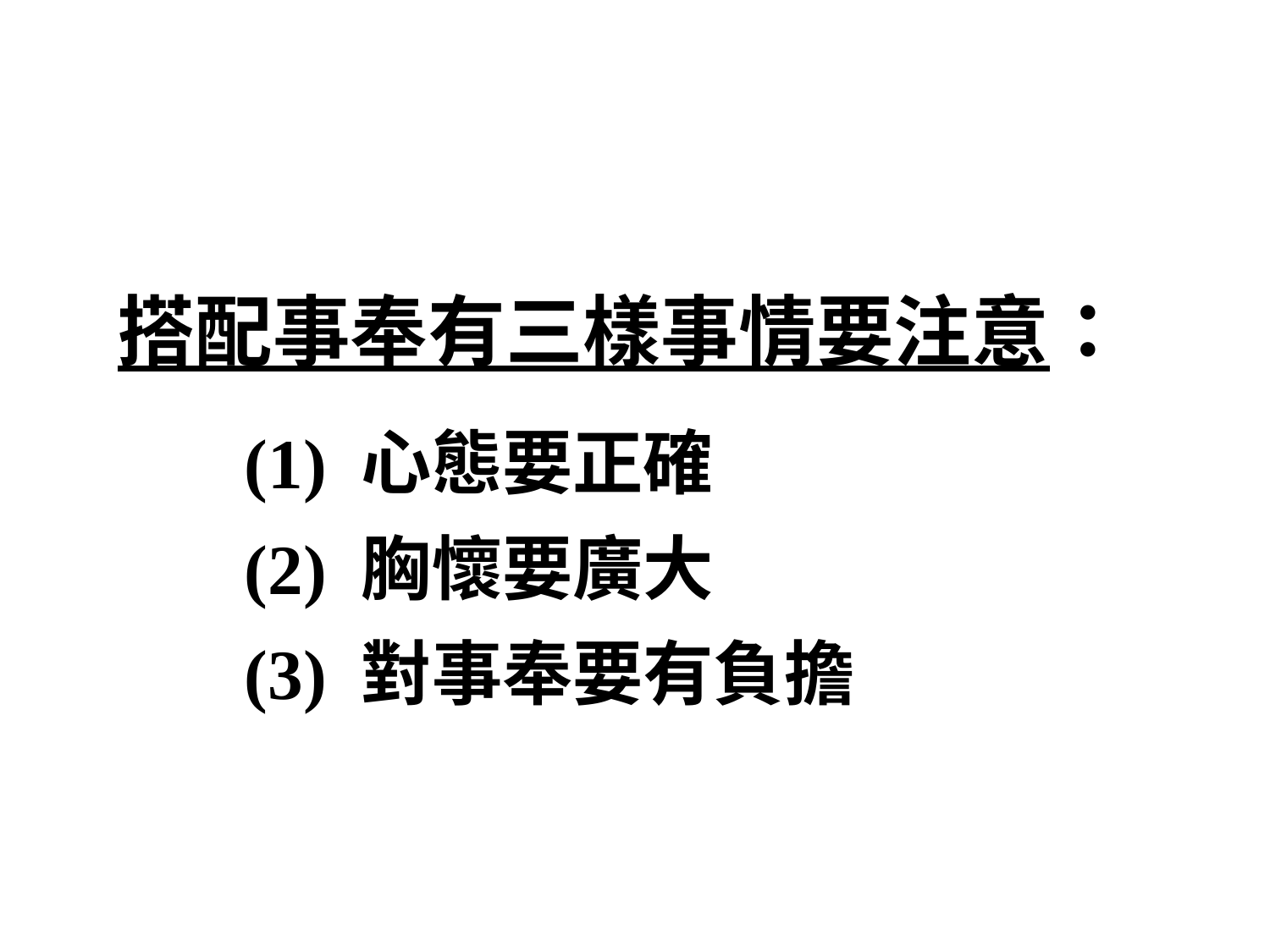

搭配事奉有三樣事情要注意：

	(1) 心態要正確
	(2) 胸懷要廣大
	(3) 對事奉要有負擔